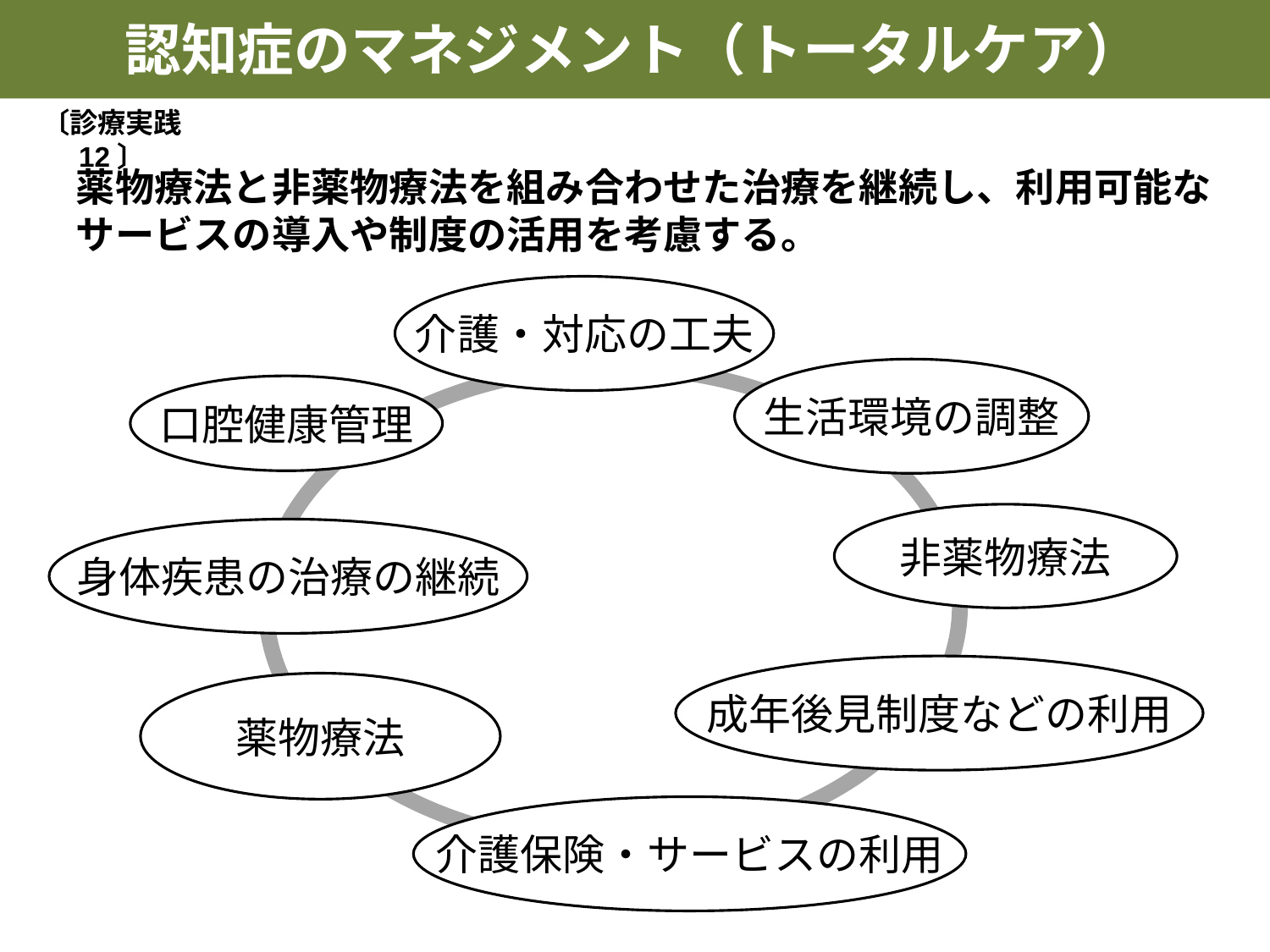

認知症のマネジメント（トータルケア）
〔診療実践 12〕
薬物療法と非薬物療法を組み合わせた治療を継続し、利用可能なサービスの導入や制度の活用を考慮する。
介護・対応の工夫
生活環境の調整

口腔健康管理
非薬物療法
身体疾患の治療の継続
成年後見制度などの利用
薬物療法
介護保険・サービスの利用